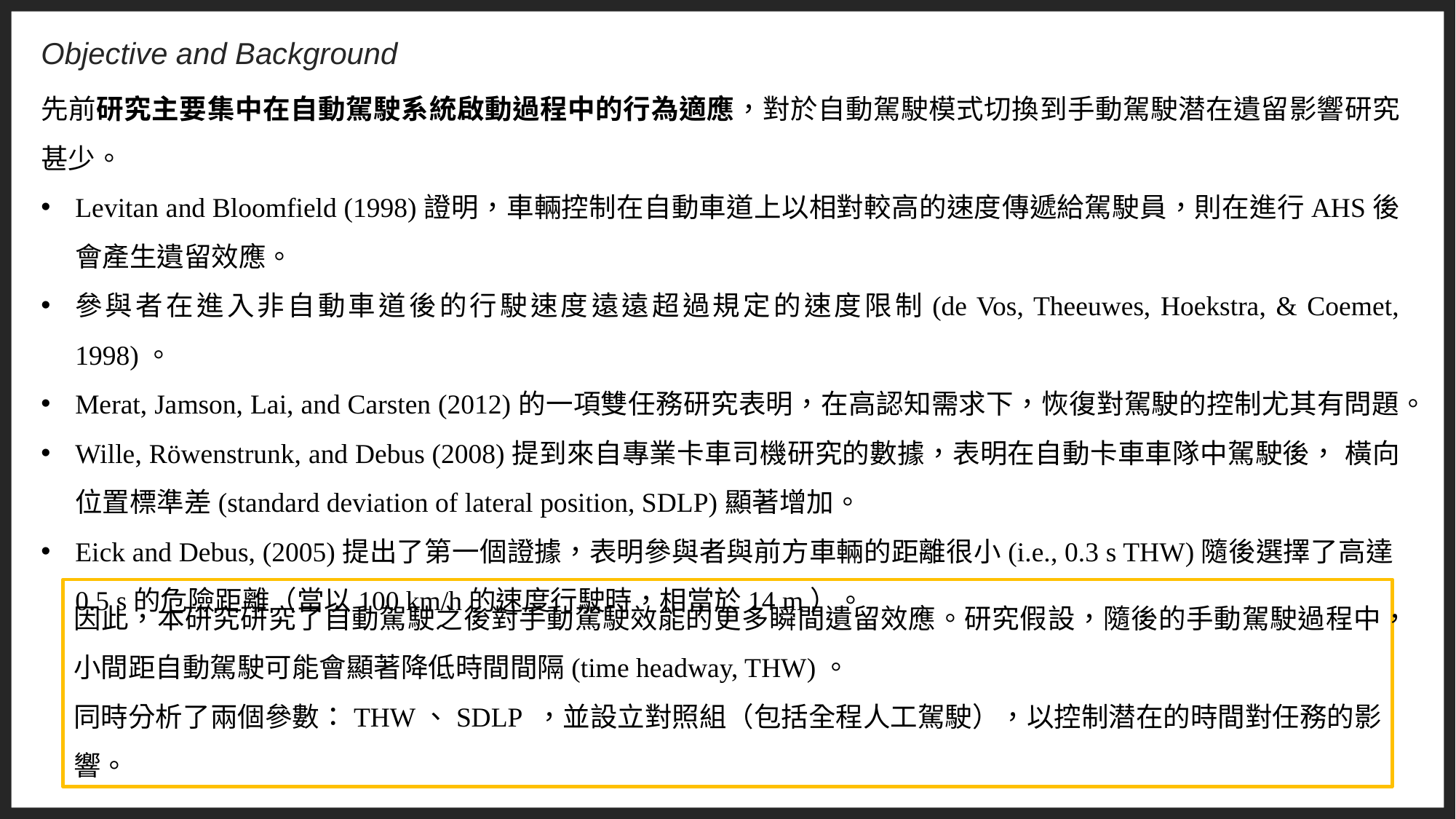

Objective and Background
先前研究主要集中在自動駕駛系統啟動過程中的行為適應，對於自動駕駛模式切換到手動駕駛潜在遺留影響研究甚少。
Levitan and Bloomfield (1998)證明，車輛控制在自動車道上以相對較高的速度傳遞給駕駛員，則在進行AHS後會產生遺留效應。
參與者在進入非自動車道後的行駛速度遠遠超過規定的速度限制(de Vos, Theeuwes, Hoekstra, & Coemet, 1998)。
Merat, Jamson, Lai, and Carsten (2012)的一項雙任務研究表明，在高認知需求下，恢復對駕駛的控制尤其有問題。
Wille, Röwenstrunk, and Debus (2008)提到來自專業卡車司機研究的數據，表明在自動卡車車隊中駕駛後， 橫向位置標準差(standard deviation of lateral position, SDLP)顯著增加。
Eick and Debus, (2005)提出了第一個證據，表明參與者與前方車輛的距離很小(i.e., 0.3 s THW)隨後選擇了高達0.5 s的危險距離（當以100 km/h的速度行駛時，相當於14 m）。
因此，本研究研究了自動駕駛之後對手動駕駛效能的更多瞬間遺留效應。研究假設，隨後的手動駕駛過程中，小間距自動駕駛可能會顯著降低時間間隔(time headway, THW)。
同時分析了兩個參數：THW、SDLP ，並設立對照組（包括全程人工駕駛），以控制潜在的時間對任務的影響。